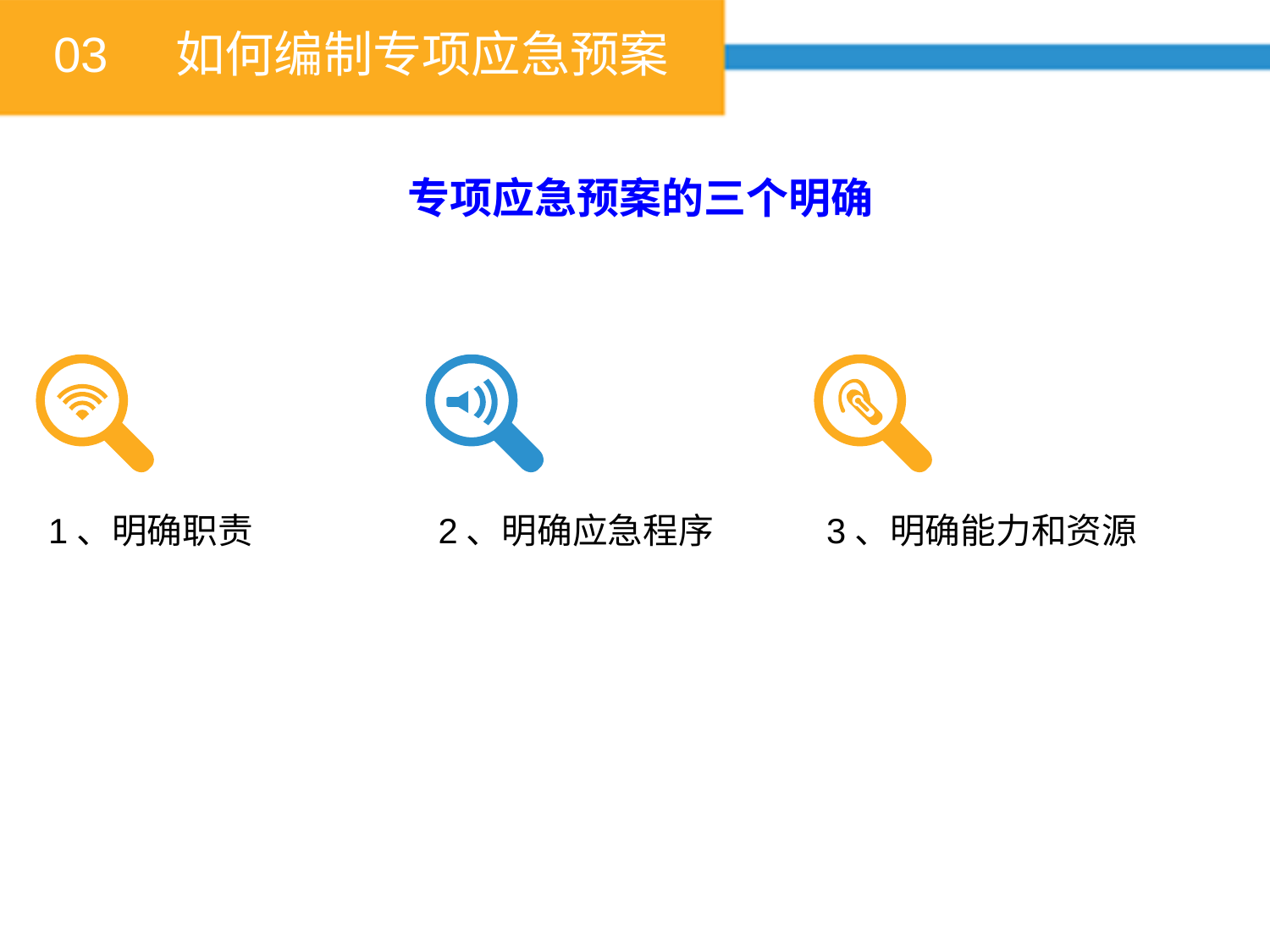

03    如何编制专项应急预案
专项应急预案的三个明确

1、明确职责
2、明确应急程序
3、明确能力和资源